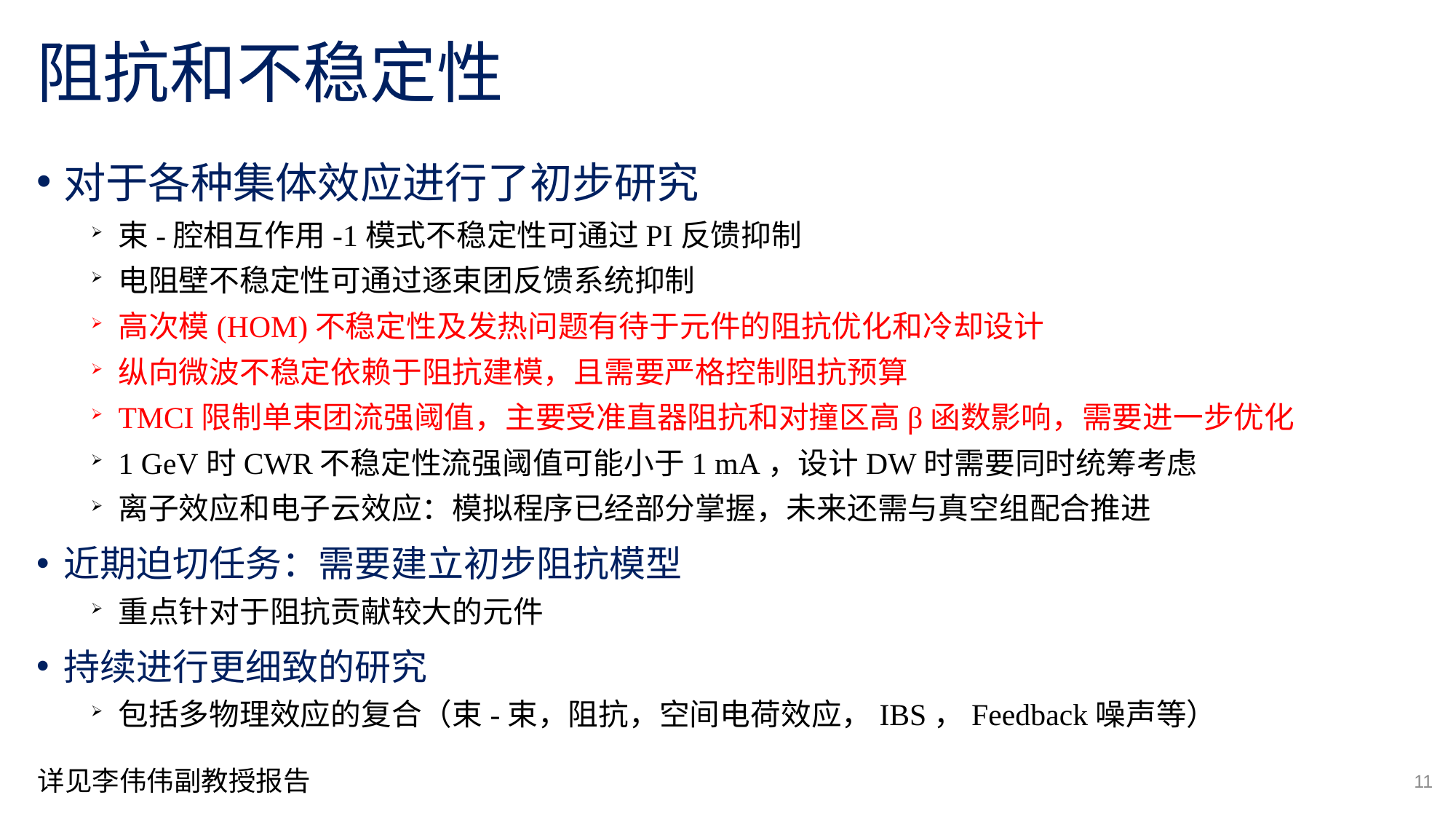

# 阻抗和不稳定性
对于各种集体效应进行了初步研究
束-腔相互作用-1模式不稳定性可通过PI反馈抑制
电阻壁不稳定性可通过逐束团反馈系统抑制
高次模(HOM)不稳定性及发热问题有待于元件的阻抗优化和冷却设计
纵向微波不稳定依赖于阻抗建模，且需要严格控制阻抗预算
TMCI限制单束团流强阈值，主要受准直器阻抗和对撞区高β函数影响，需要进一步优化
1 GeV时CWR不稳定性流强阈值可能小于1 mA，设计DW时需要同时统筹考虑
离子效应和电子云效应：模拟程序已经部分掌握，未来还需与真空组配合推进
近期迫切任务：需要建立初步阻抗模型
重点针对于阻抗贡献较大的元件
持续进行更细致的研究
包括多物理效应的复合（束-束，阻抗，空间电荷效应，IBS，Feedback噪声等）

详见李伟伟副教授报告
11